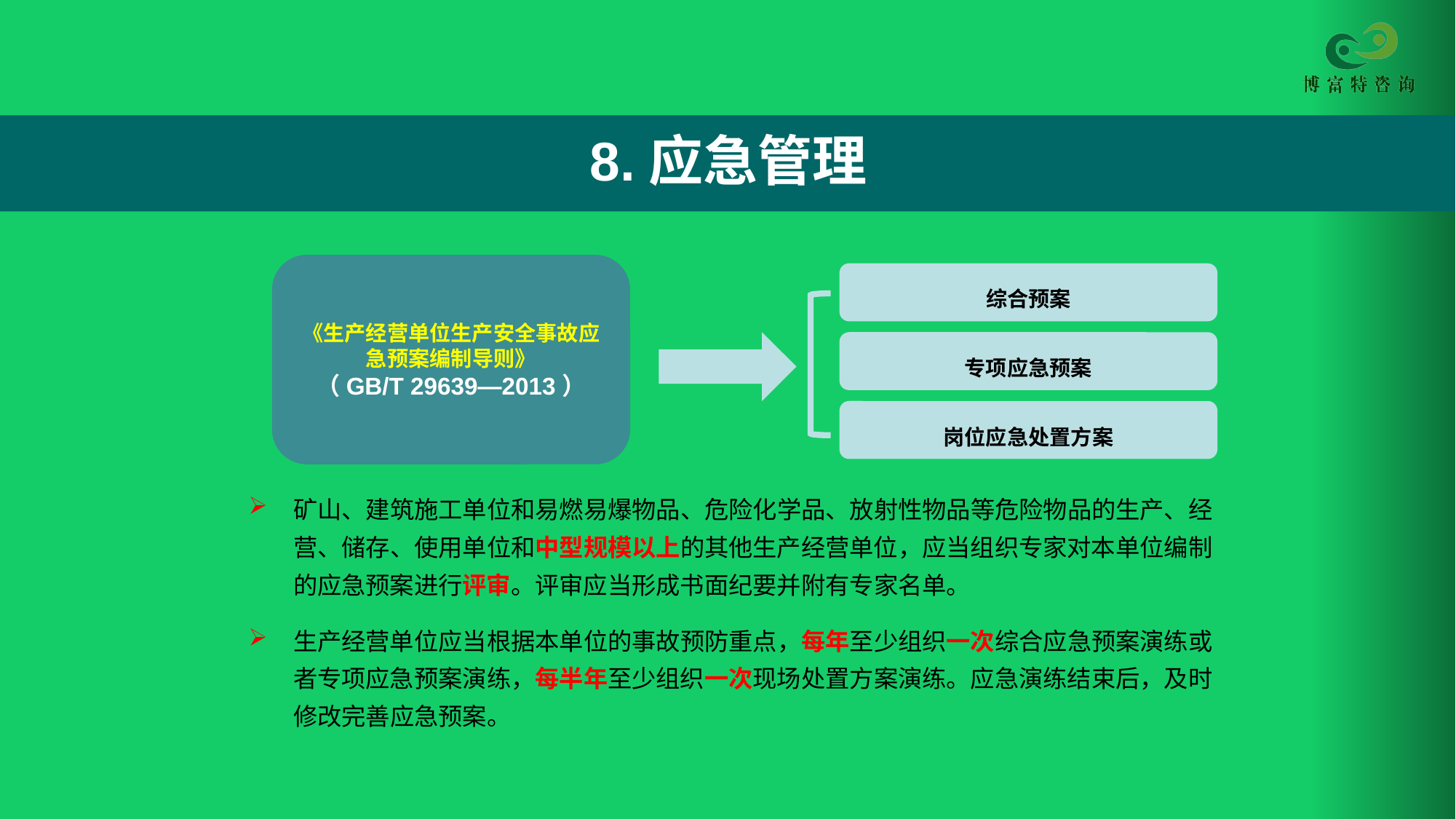

8.应急管理
《生产经营单位生产安全事故应急预案编制导则》
（GB/T 29639—2013）
综合预案

专项应急预案
岗位应急处置方案
矿山、建筑施工单位和易燃易爆物品、危险化学品、放射性物品等危险物品的生产、经营、储存、使用单位和中型规模以上的其他生产经营单位，应当组织专家对本单位编制的应急预案进行评审。评审应当形成书面纪要并附有专家名单。
生产经营单位应当根据本单位的事故预防重点，每年至少组织一次综合应急预案演练或者专项应急预案演练，每半年至少组织一次现场处置方案演练。应急演练结束后，及时修改完善应急预案。